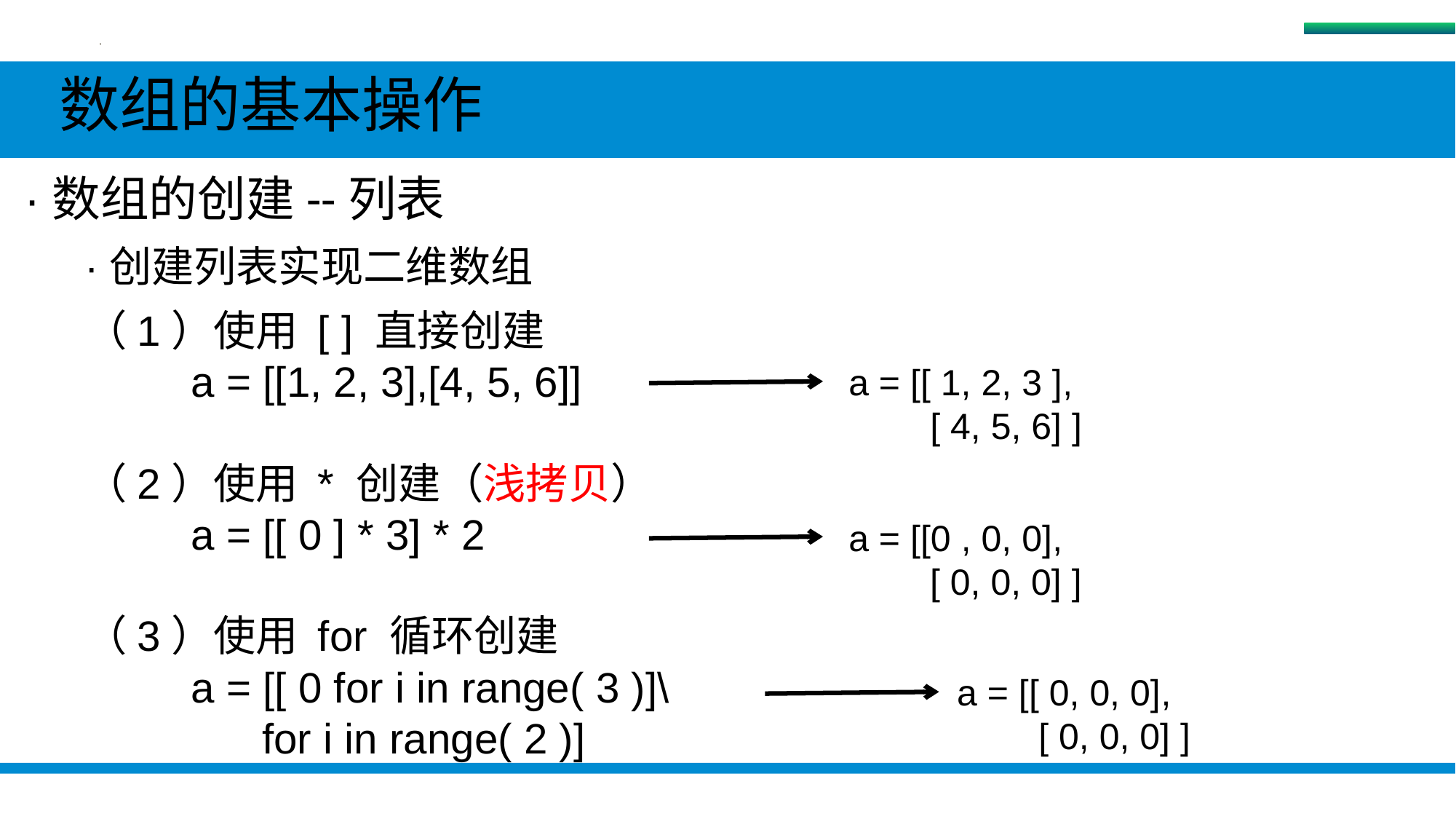

数组

  数组的基本操作
 ·数组的创建--列表
·创建列表实现二维数组
（1）使用 [ ] 直接创建
         a = [[1, 2, 3],[4, 5, 6]]

（2）使用 * 创建（浅拷贝）
         a = [[ 0 ] * 3] * 2

（3）使用 for 循环创建
         a = [[ 0 for i in range( 3 )]\
               for i in range( 2 )]
a = [[ 1, 2, 3 ],
        [ 4, 5, 6] ]
a = [[0 , 0, 0],
        [ 0, 0, 0] ]

a = [[ 0, 0, 0],
        [ 0, 0, 0] ]
#